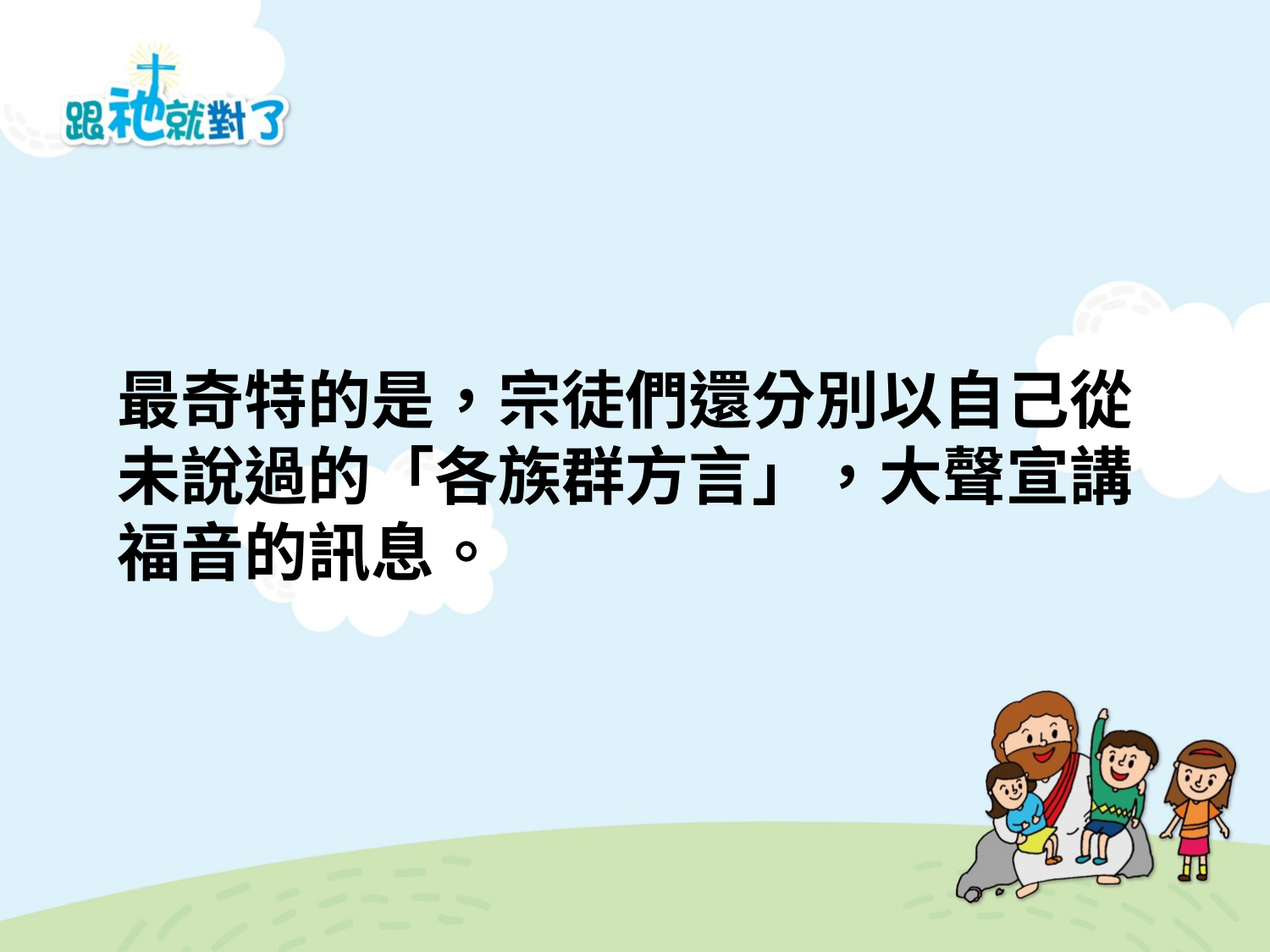

最奇特的是，宗徒們還分別以自己從未說過的「各族群方言」，大聲宣講福音的訊息。